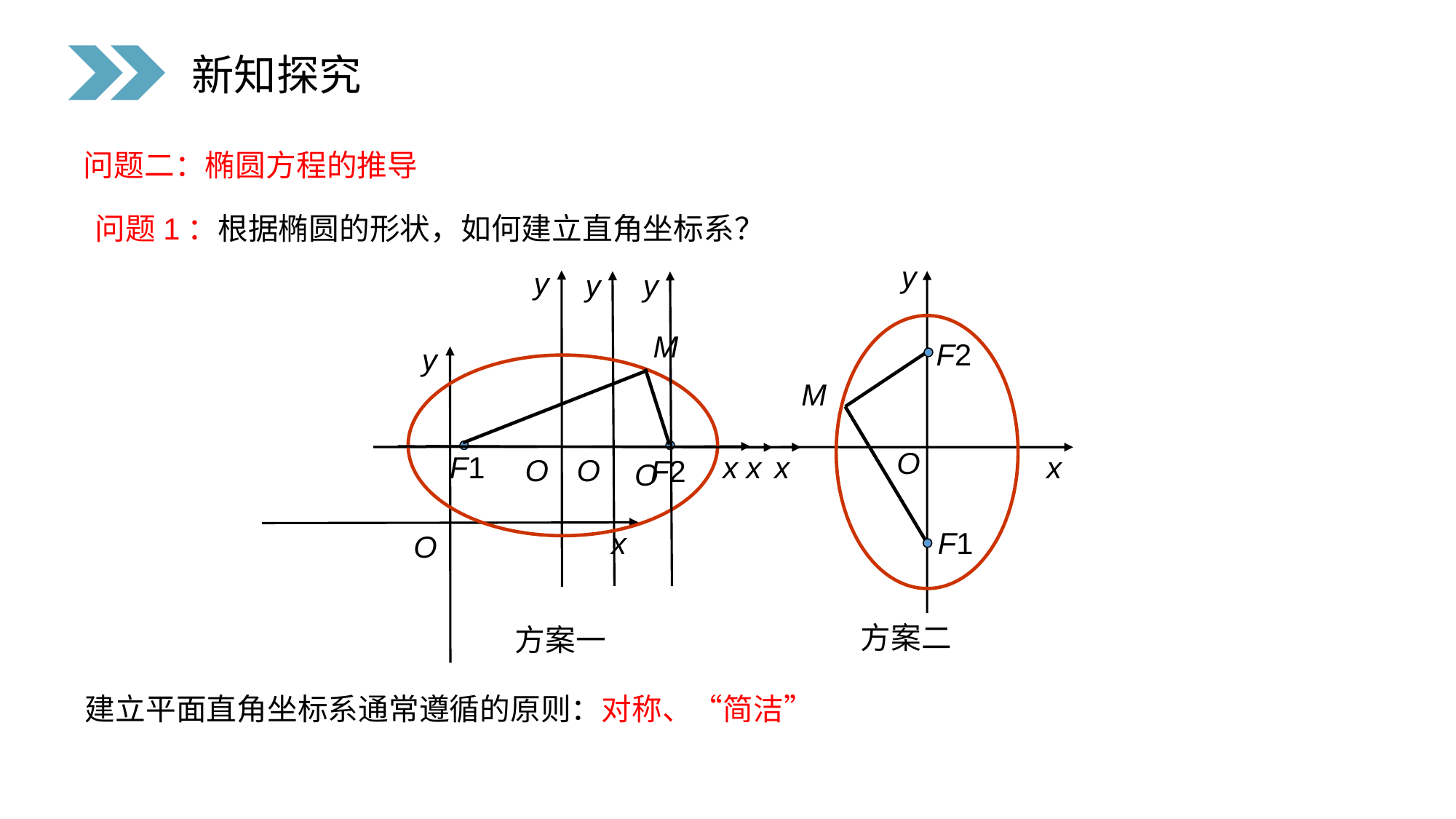

新知探究
问题二：椭圆方程的推导

 问题1：根据椭圆的形状，如何建立直角坐标系？
y

M

O
x

方案二
F2
F1
y

x
O
y

x
O
y

x
O
M
F1
F2
y

x
O

方案一
建立平面直角坐标系通常遵循的原则：对称、“简洁”